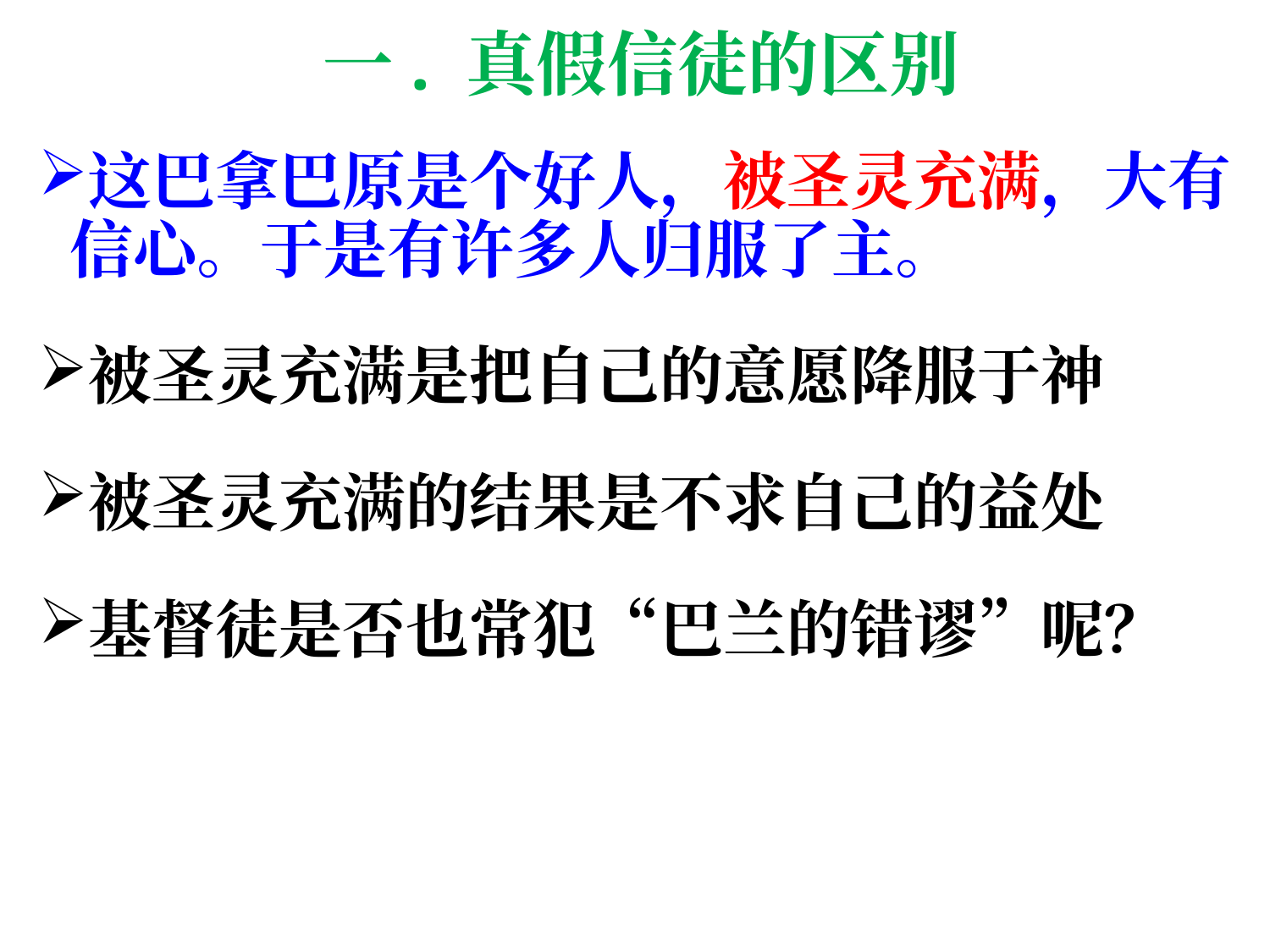

# 一. 真假信徒的区别
这巴拿巴原是个好人，被圣灵充满，大有信心。于是有许多人归服了主。

被圣灵充满是把自己的意愿降服于神

被圣灵充满的结果是不求自己的益处

基督徒是否也常犯“巴兰的错谬”呢？